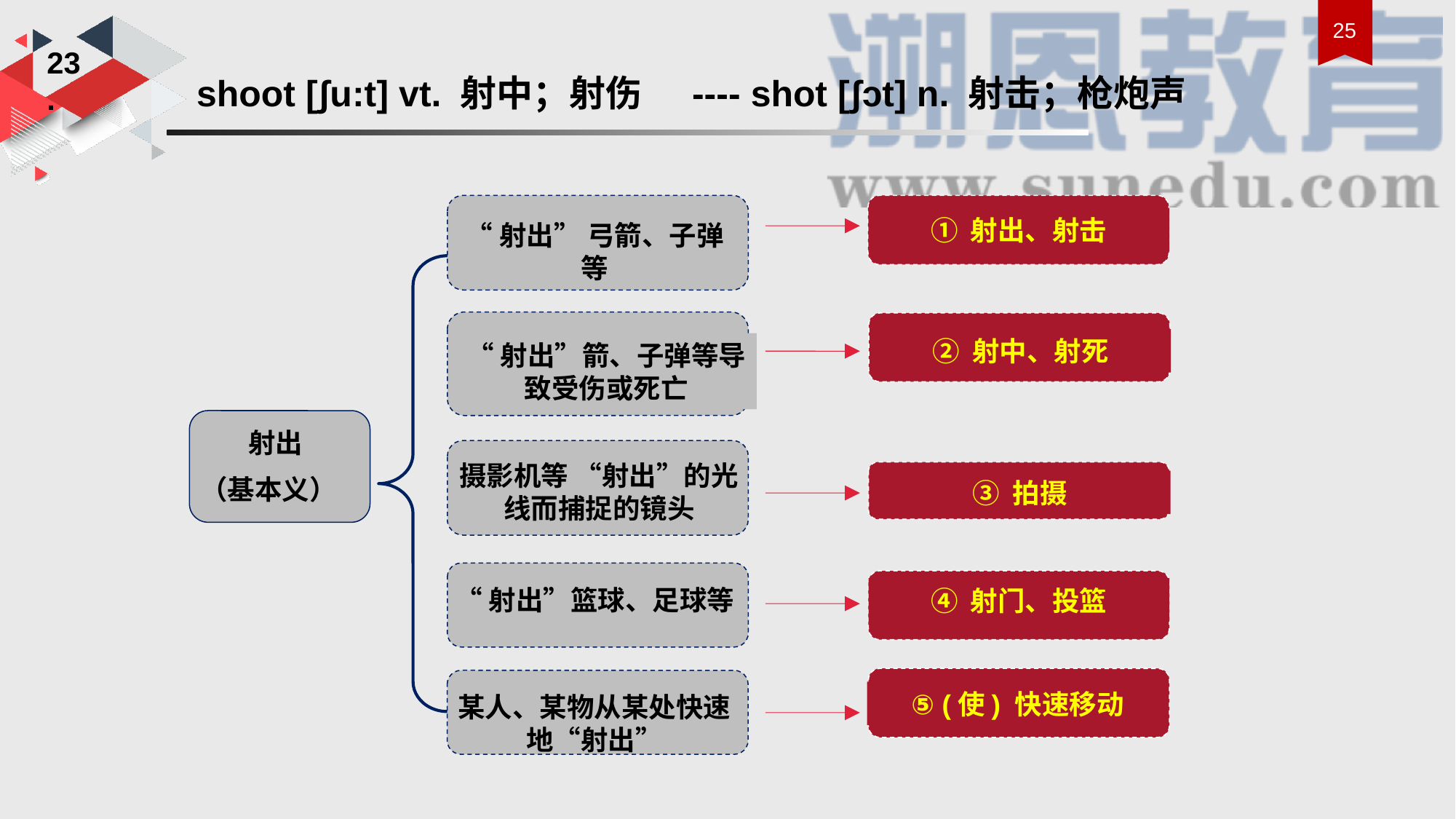

23.
shoot [ʃu:t] vt. 射中；射伤     ---- shot [ʃɔt] n. 射击；枪炮声

① 射出、射击
“射出” 弓箭、子弹等

② 射中、射死
“射出”箭、子弹等导致受伤或死亡

射出
（基本义）

摄影机等 “射出”的光线而捕捉的镜头

③ 拍摄

“射出”篮球、足球等
④ 射门、投篮

⑤ (使) 快速移动
某人、某物从某处快速地“射出”